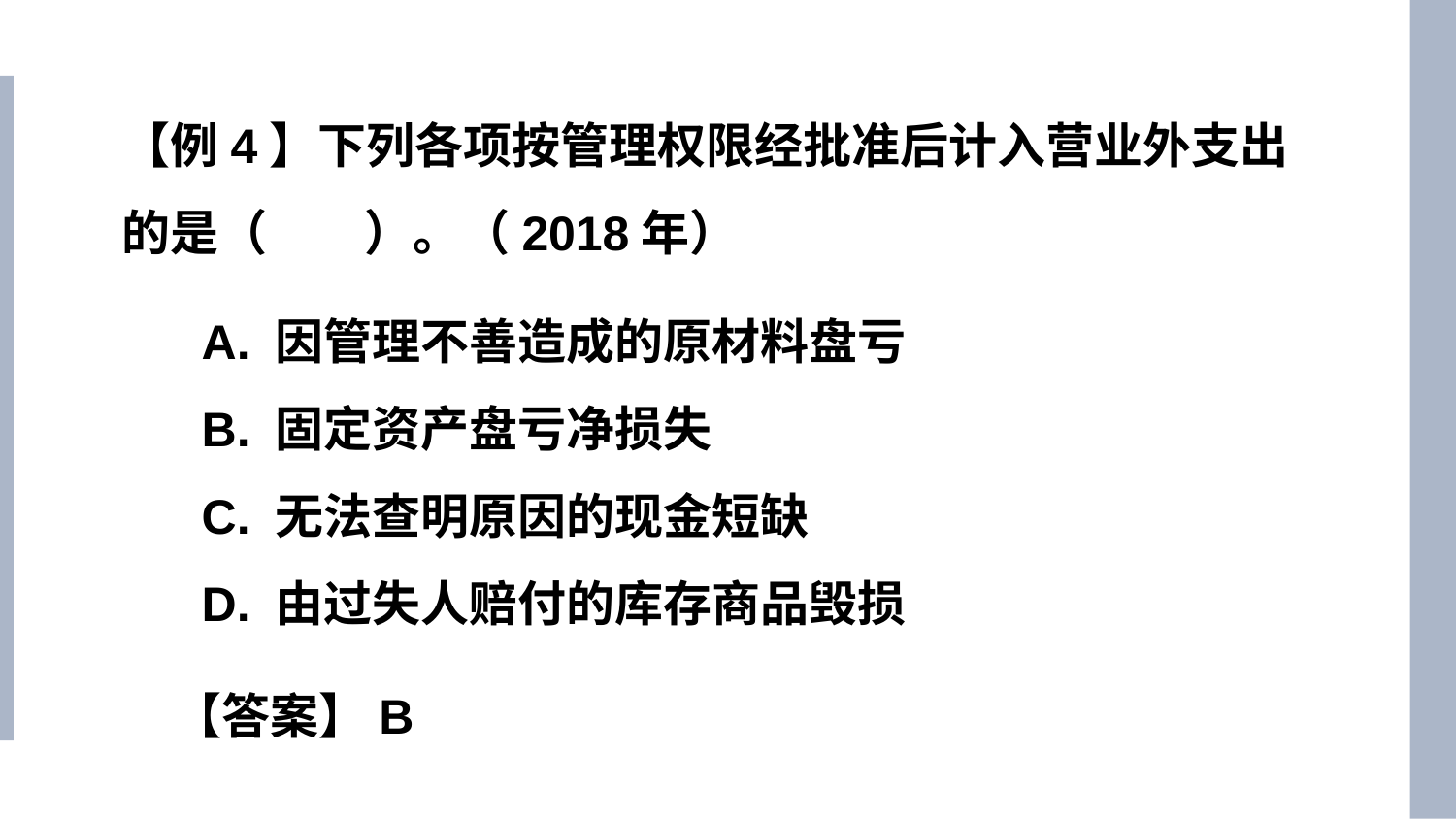

【例4】下列各项按管理权限经批准后计入营业外支出的是（　　）。（2018年）
A. 因管理不善造成的原材料盘亏
B. 固定资产盘亏净损失
C. 无法查明原因的现金短缺
D. 由过失人赔付的库存商品毁损
【答案】B